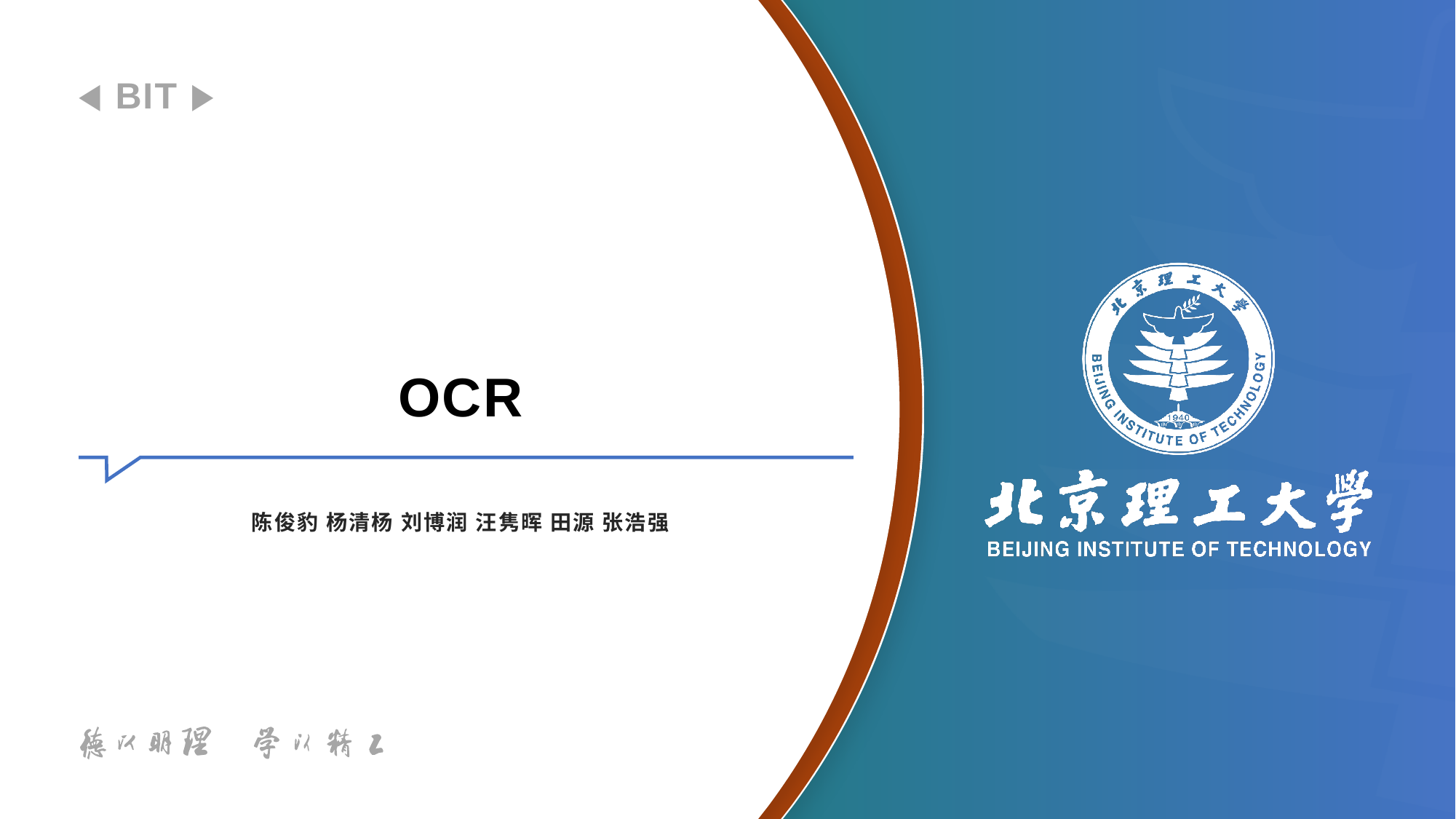

# OCR
陈俊豹 杨清杨 刘博润 汪隽晖 田源 张浩强